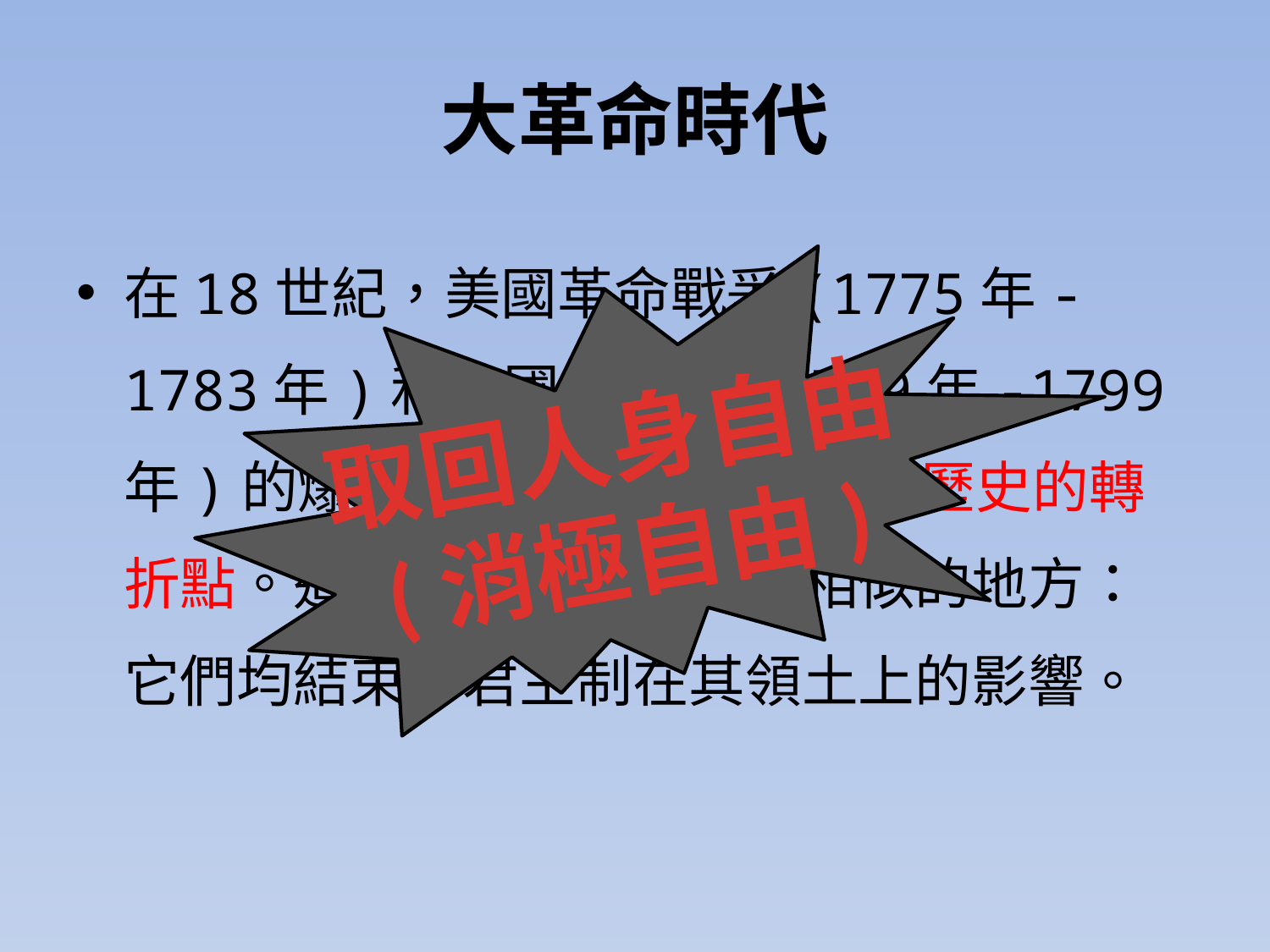

# 大革命時代
在18世紀，美國革命戰爭(1775年-1783年)和法國大革命(1789年-1799年)的爆發，被認為是近代世界歷史的轉折點。這兩個事件表面上有相似的地方：它們均結束了君主制在其領土上的影響。

取回人身自由
(消極自由)